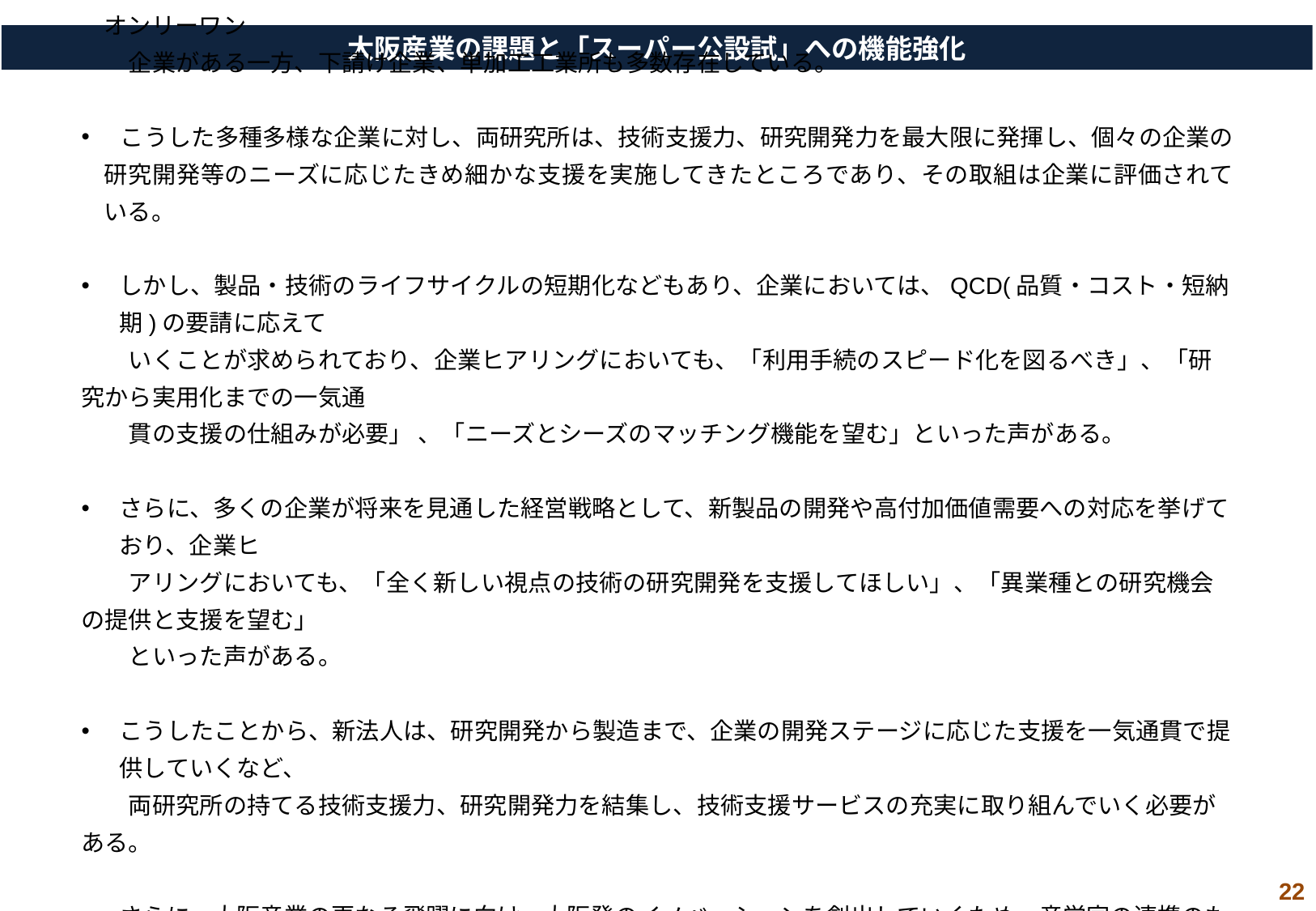

大阪産業の課題と「スーパー公設試」への機能強化
 大阪の製造業は全国一の事業所数を誇り、様々な業種が一定規模で存在している。また、ニッチトップ、オンリーワン
　　企業がある一方、下請け企業、単加工工業所も多数存在している。

  こうした多種多様な企業に対し、両研究所は、技術支援力、研究開発力を最大限に発揮し、個々の企業の研究開発等のニーズに応じたきめ細かな支援を実施してきたところであり、その取組は企業に評価されている。

しかし、製品・技術のライフサイクルの短期化などもあり、企業においては、QCD(品質・コスト・短納期)の要請に応えて
　　いくことが求められており、企業ヒアリングにおいても、「利用手続のスピード化を図るべき」、「研究から実用化までの一気通
　　貫の支援の仕組みが必要」 、「ニーズとシーズのマッチング機能を望む」といった声がある。

さらに、多くの企業が将来を見通した経営戦略として、新製品の開発や高付加価値需要への対応を挙げており、企業ヒ
　　アリングにおいても、「全く新しい視点の技術の研究開発を支援してほしい」、「異業種との研究機会の提供と支援を望む」
　　といった声がある。

こうしたことから、新法人は、研究開発から製造まで、企業の開発ステージに応じた支援を一気通貫で提供していくなど、
　　両研究所の持てる技術支援力、研究開発力を結集し、技術支援サービスの充実に取り組んでいく必要がある。

さらに、大阪産業の更なる飛躍に向け、大阪発のイノベーションを創出していくため、産学官の連携のもと、オープンイノ
　　ベーションの推進に積極的に取り組むなど、「スーパー公設試」 として、企業の成長・発展に貢献していくことが求められる。
22